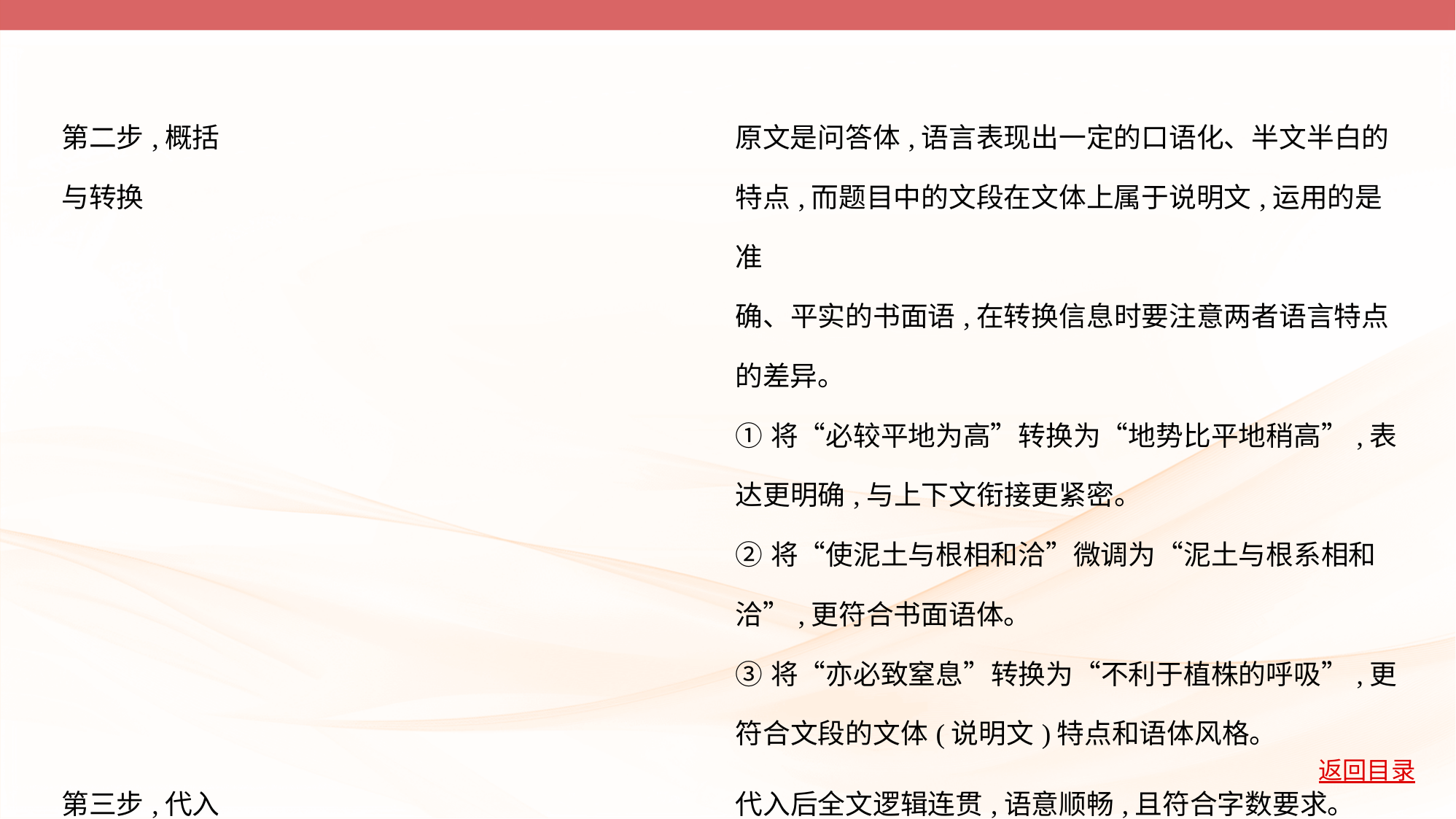

| 第二步,概括 与转换 | 原文是问答体,语言表现出一定的口语化、半文半白的 特点,而题目中的文段在文体上属于说明文,运用的是准 确、平实的书面语,在转换信息时要注意两者语言特点 的差异。 ①将“必较平地为高”转换为“地势比平地稍高”,表 达更明确,与上下文衔接更紧密。 ②将“使泥土与根相和洽”微调为“泥土与根系相和 洽”,更符合书面语体。 ③将“亦必致窒息”转换为“不利于植株的呼吸”,更 符合文段的文体(说明文)特点和语体风格。 |
| --- | --- |
| 第三步,代入 与验证 | 代入后全文逻辑连贯,语意顺畅,且符合字数要求。 |